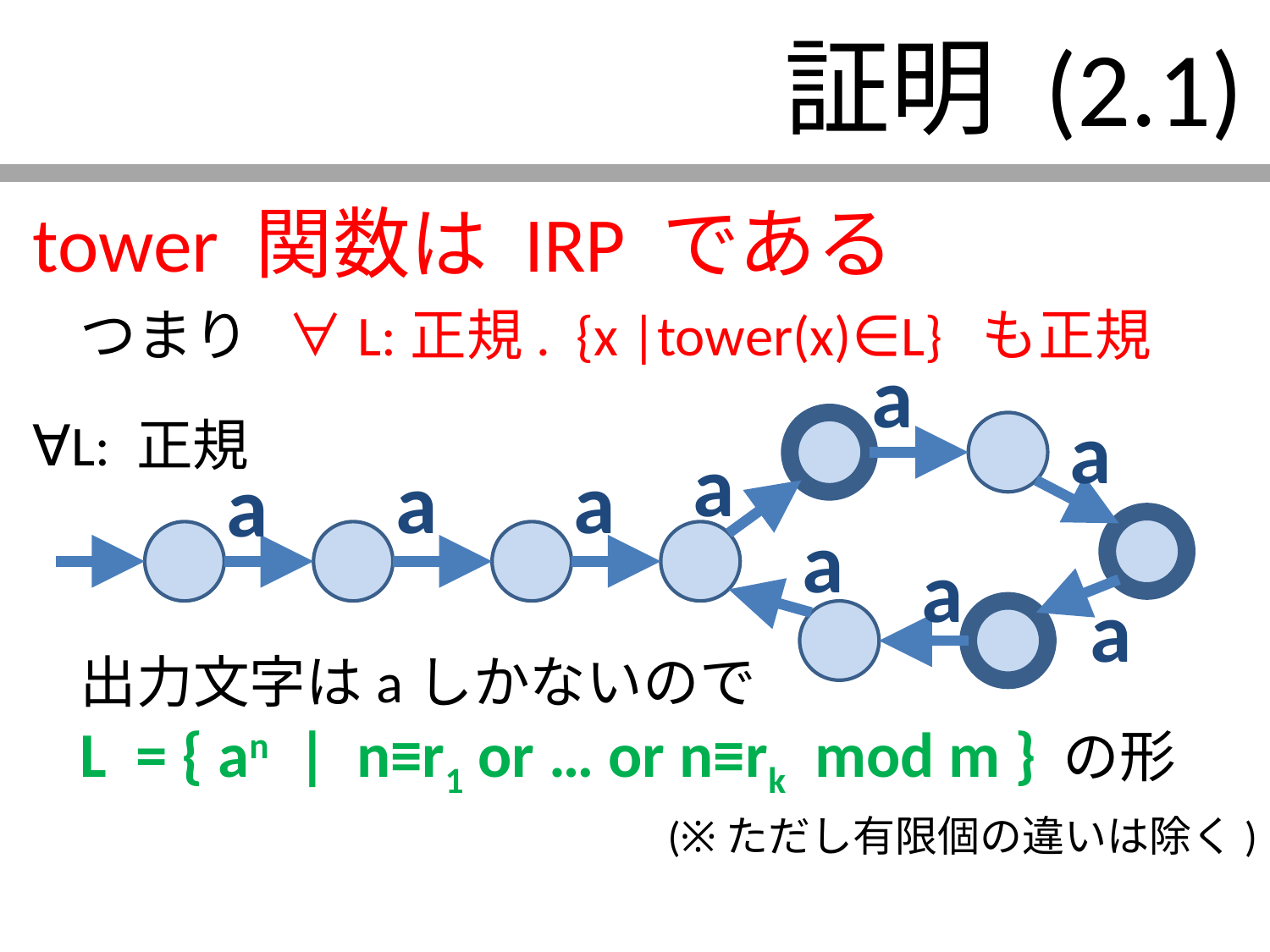

# 証明 (2.1)
tower 関数は IRP である
	つまり   ∀L:正規.  {x |tower(x)∈L}  も正規

∀L: 正規
出力文字はaしかないので
L  = { an  |  n≡r1 or … or n≡rk  mod m } の形
(※ただし有限個の違いは除く)
a
a

a
a
a
a
a

a
a